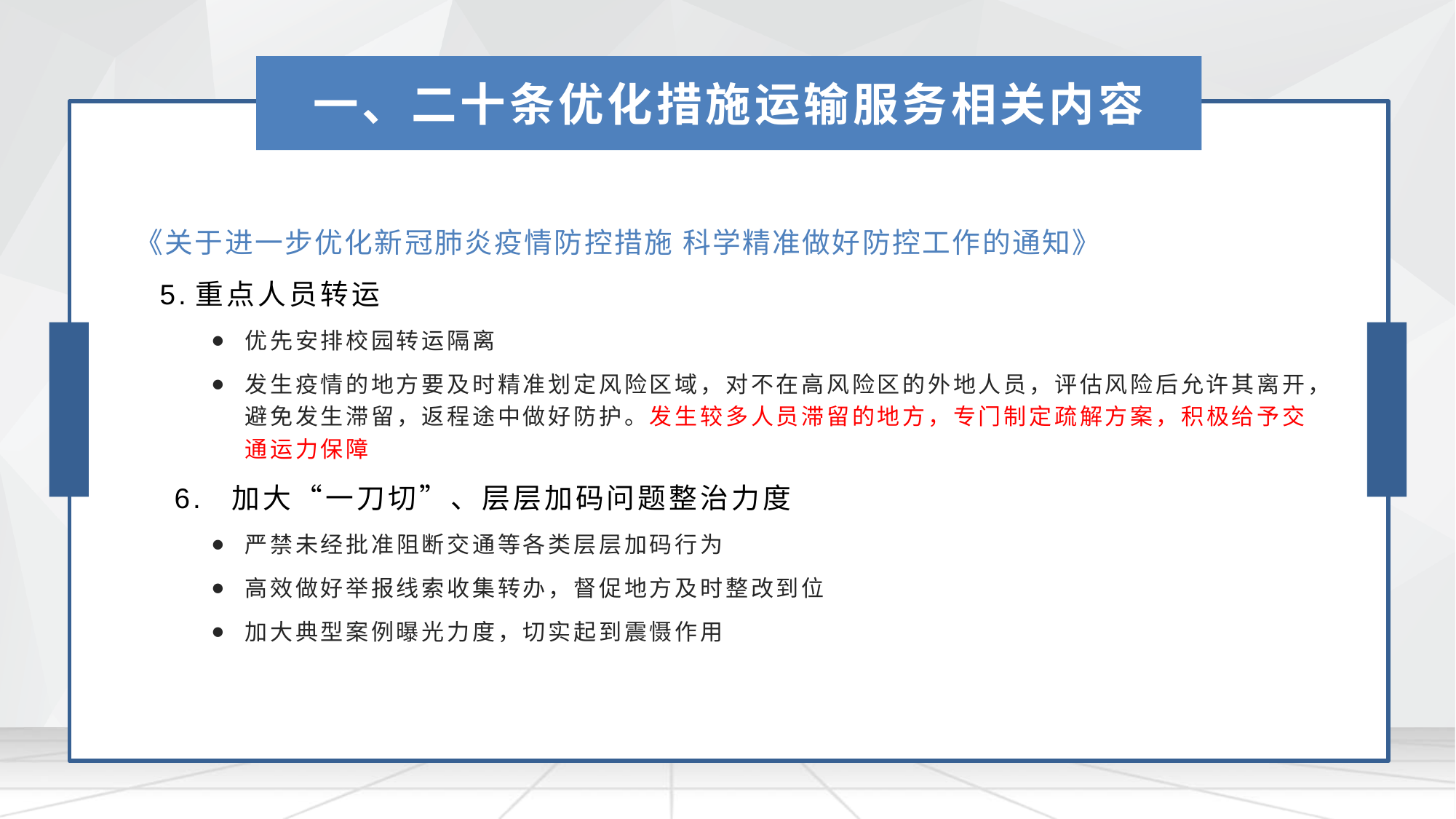

一、二十条优化措施运输服务相关内容

《关于进一步优化新冠肺炎疫情防控措施 科学精准做好防控工作的通知》
 5.重点人员转运
优先安排校园转运隔离
发生疫情的地方要及时精准划定风险区域，对不在高风险区的外地人员，评估风险后允许其离开，避免发生滞留，返程途中做好防护。发生较多人员滞留的地方，专门制定疏解方案，积极给予交通运力保障
6.  加大“一刀切”、层层加码问题整治力度
严禁未经批准阻断交通等各类层层加码行为
高效做好举报线索收集转办，督促地方及时整改到位
加大典型案例曝光力度，切实起到震慑作用